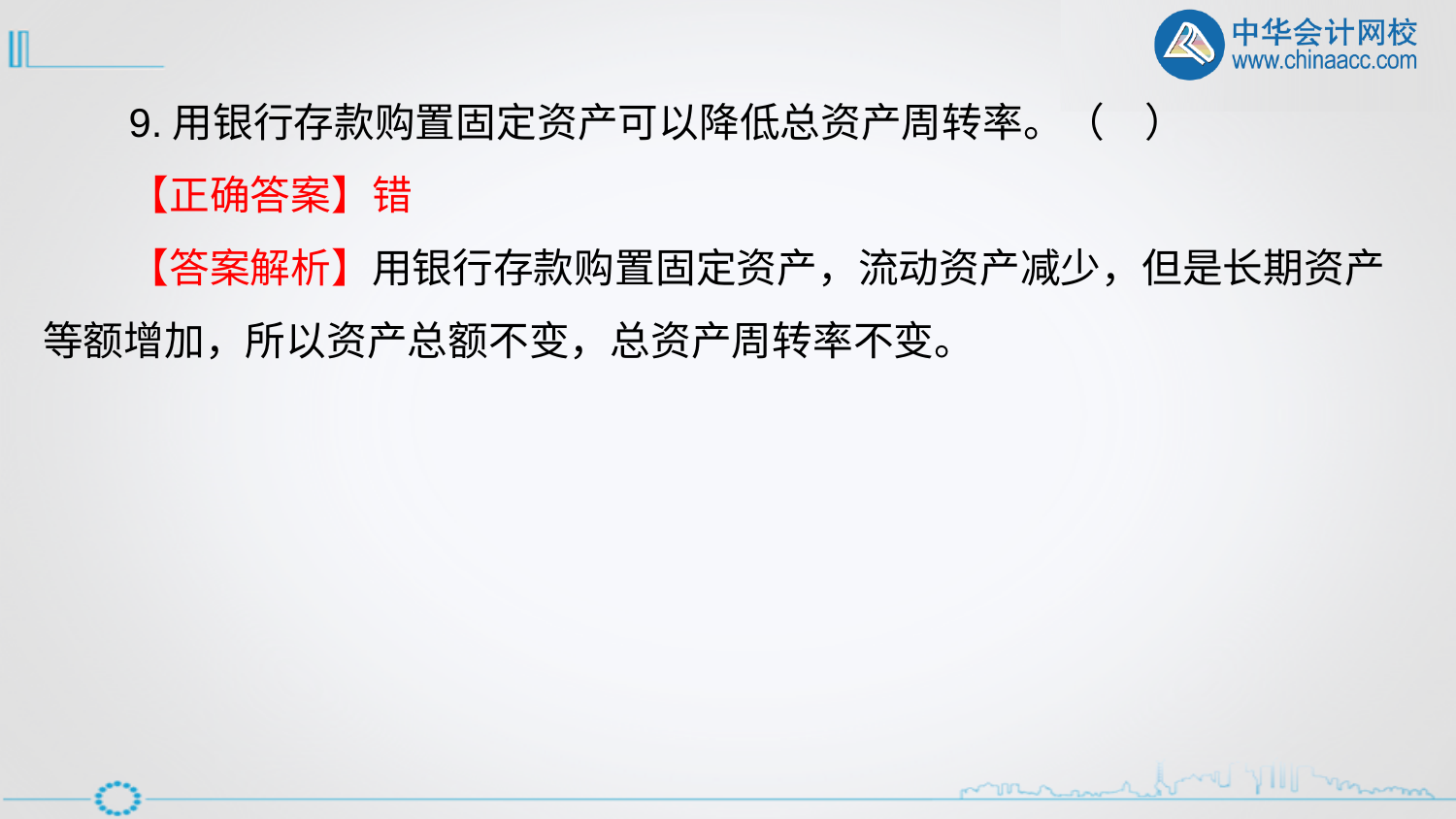

9.用银行存款购置固定资产可以降低总资产周转率。（　）
【正确答案】错
【答案解析】用银行存款购置固定资产，流动资产减少，但是长期资产等额增加，所以资产总额不变，总资产周转率不变。